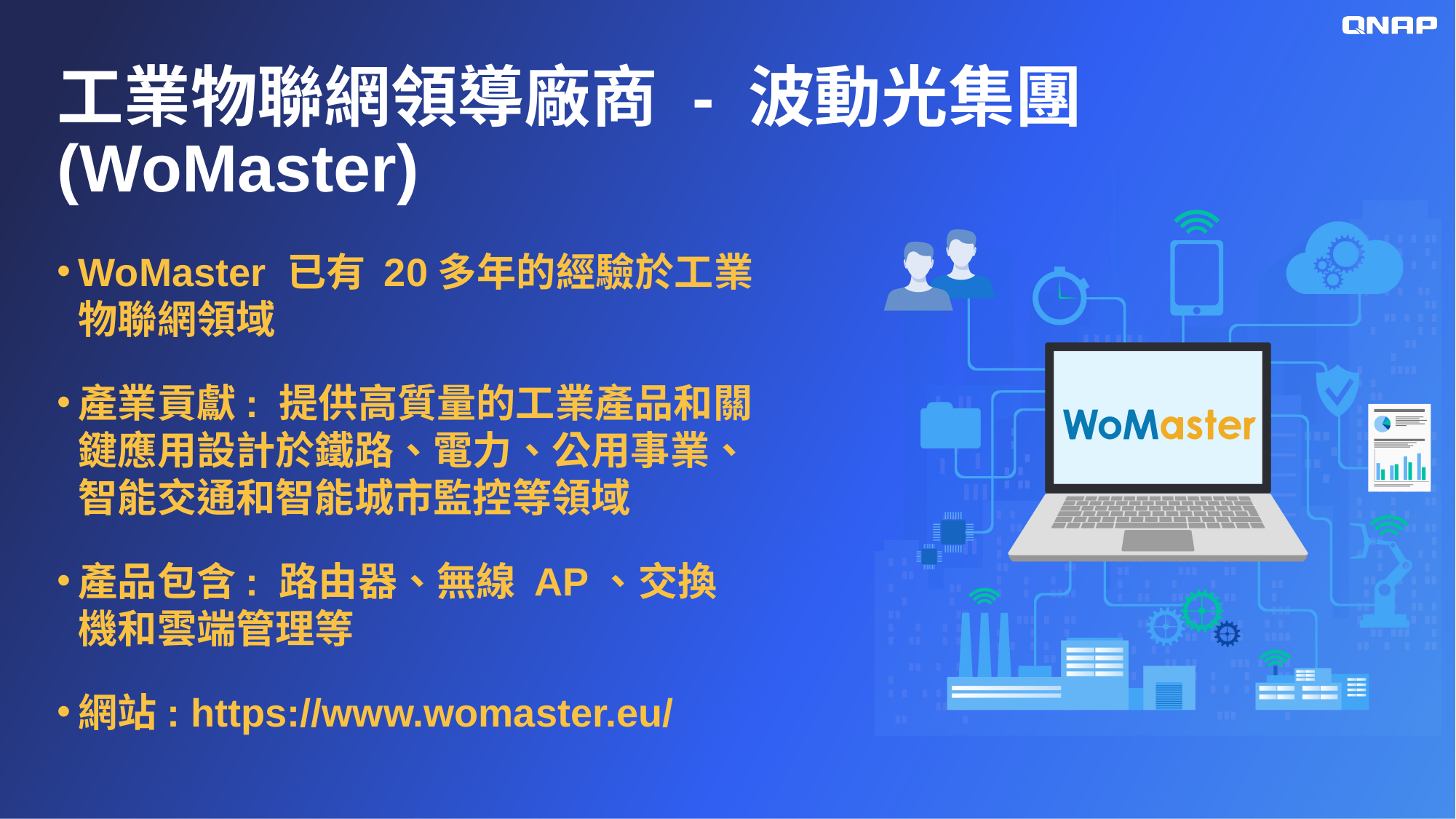

工業物聯網領導廠商 - 波動光集團 (WoMaster)
WoMaster 已有 20多年的經驗於工業物聯網領域
產業貢獻: 提供高質量的工業產品和關鍵應用設計於鐵路、電力、公用事業、智能交通和智能城市監控等領域
產品包含: 路由器、無線 AP、交換機和雲端管理等
網站: https://www.womaster.eu/